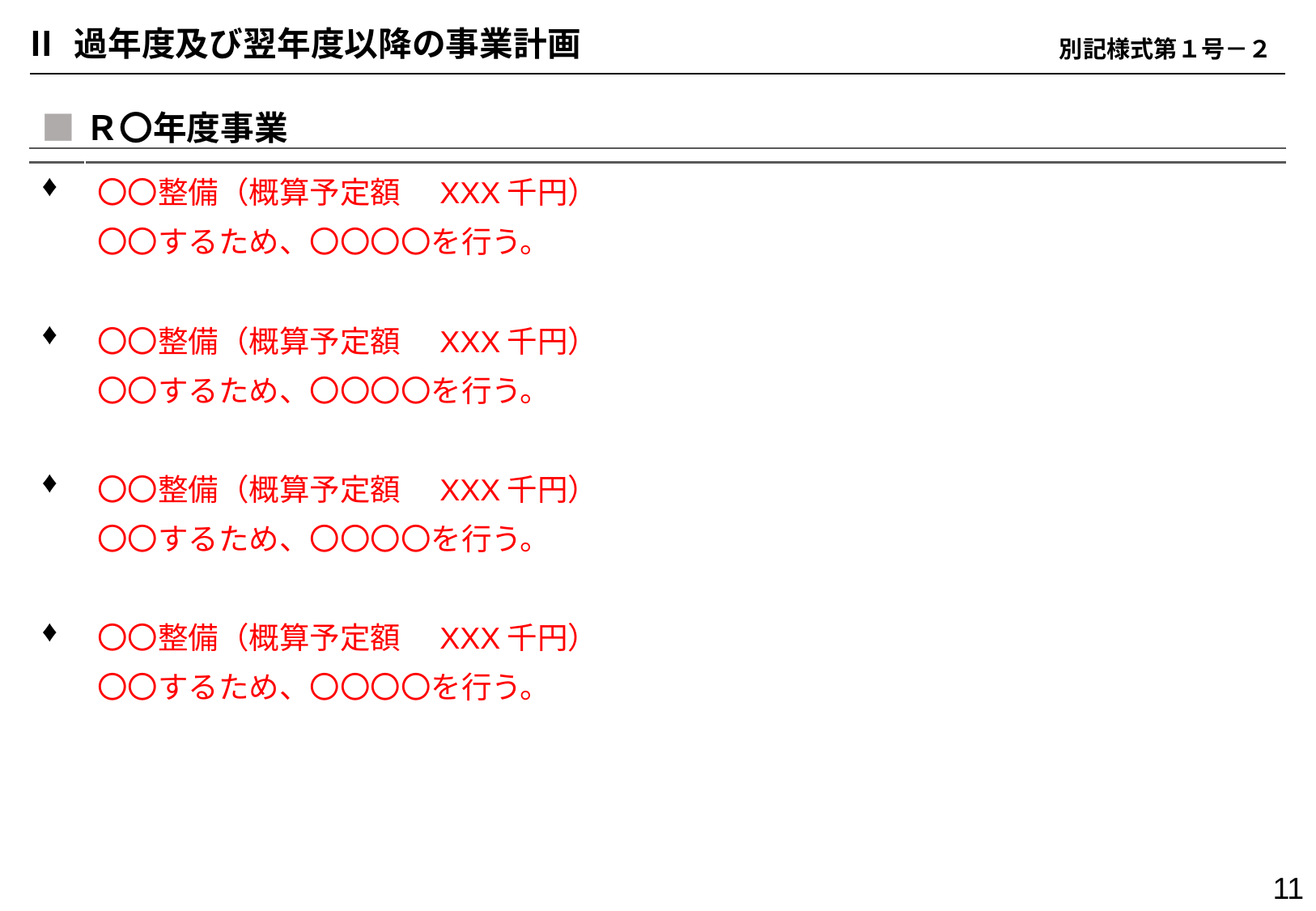

Ⅱ 過年度及び翌年度以降の事業計画
別記様式第１号－２
※複数年計画の初年度の場合は
　翌年度以降のみ記載
　（スライド要複製）
| ■Ｒ〇年度事業 |  |
| --- | --- |
|  |  |
| ♦ | 〇〇整備（概算予定額　XXX千円） |
|  | 〇〇するため、〇〇〇〇を行う。 |
|  |  |
| ♦ | 〇〇整備（概算予定額　XXX千円） |
|  | 〇〇するため、〇〇〇〇を行う。 |
|  |  |
| ♦ | 〇〇整備（概算予定額　XXX千円） |
|  | 〇〇するため、〇〇〇〇を行う。 |
|  |  |
| ♦ | 〇〇整備（概算予定額　XXX千円） |
|  | 〇〇するため、〇〇〇〇を行う。 |
11